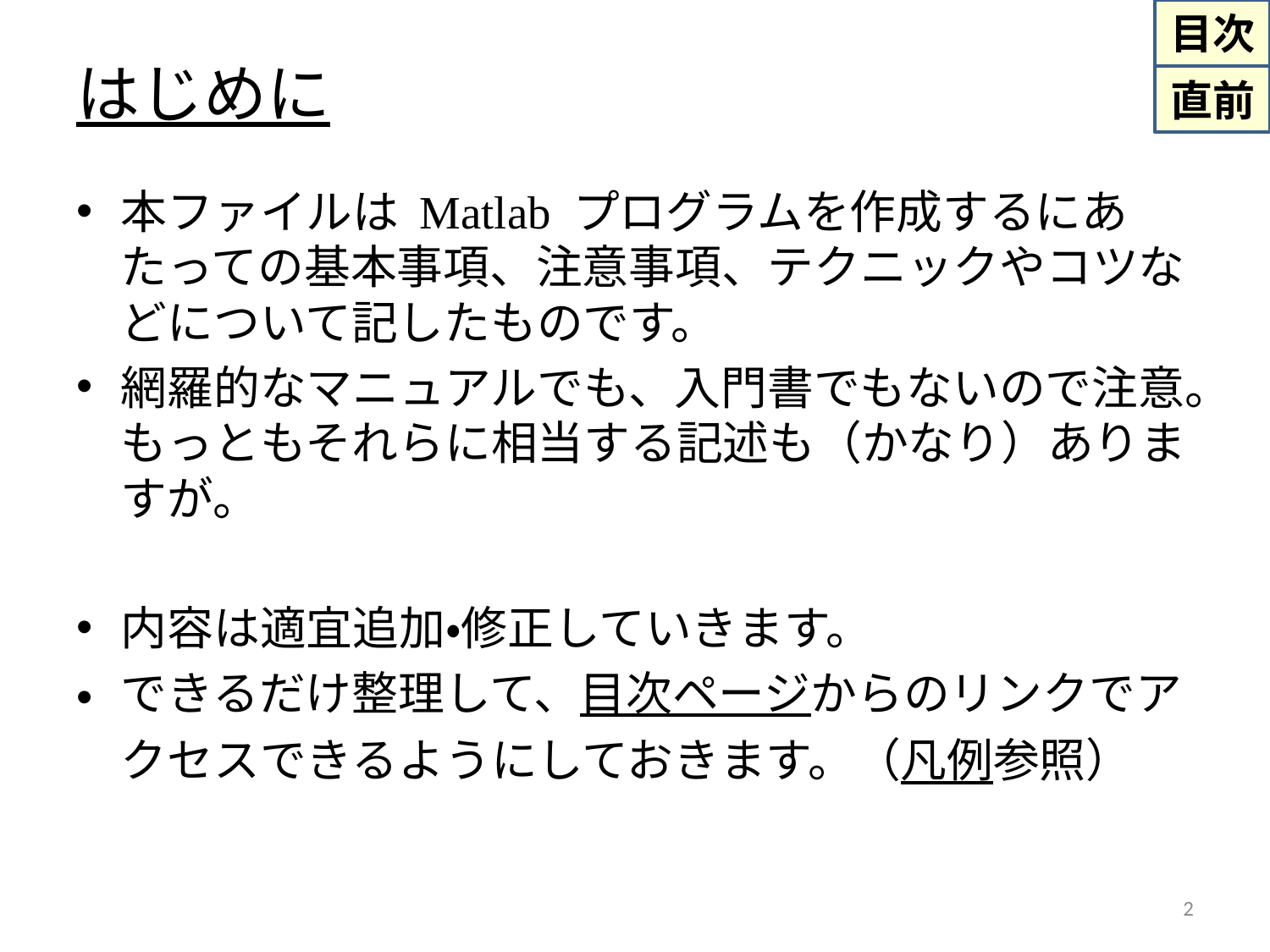

# はじめに
本ファイルは Matlab プログラムを作成するにあたっての基本事項、注意事項、テクニックやコツなどについて記したものです。
網羅的なマニュアルでも、入門書でもないので注意。もっともそれらに相当する記述も（かなり）ありますが。

内容は適宜追加・修正していきます。
できるだけ整理して、目次ページからのリンクでアクセスできるようにしておきます。（凡例参照）
2